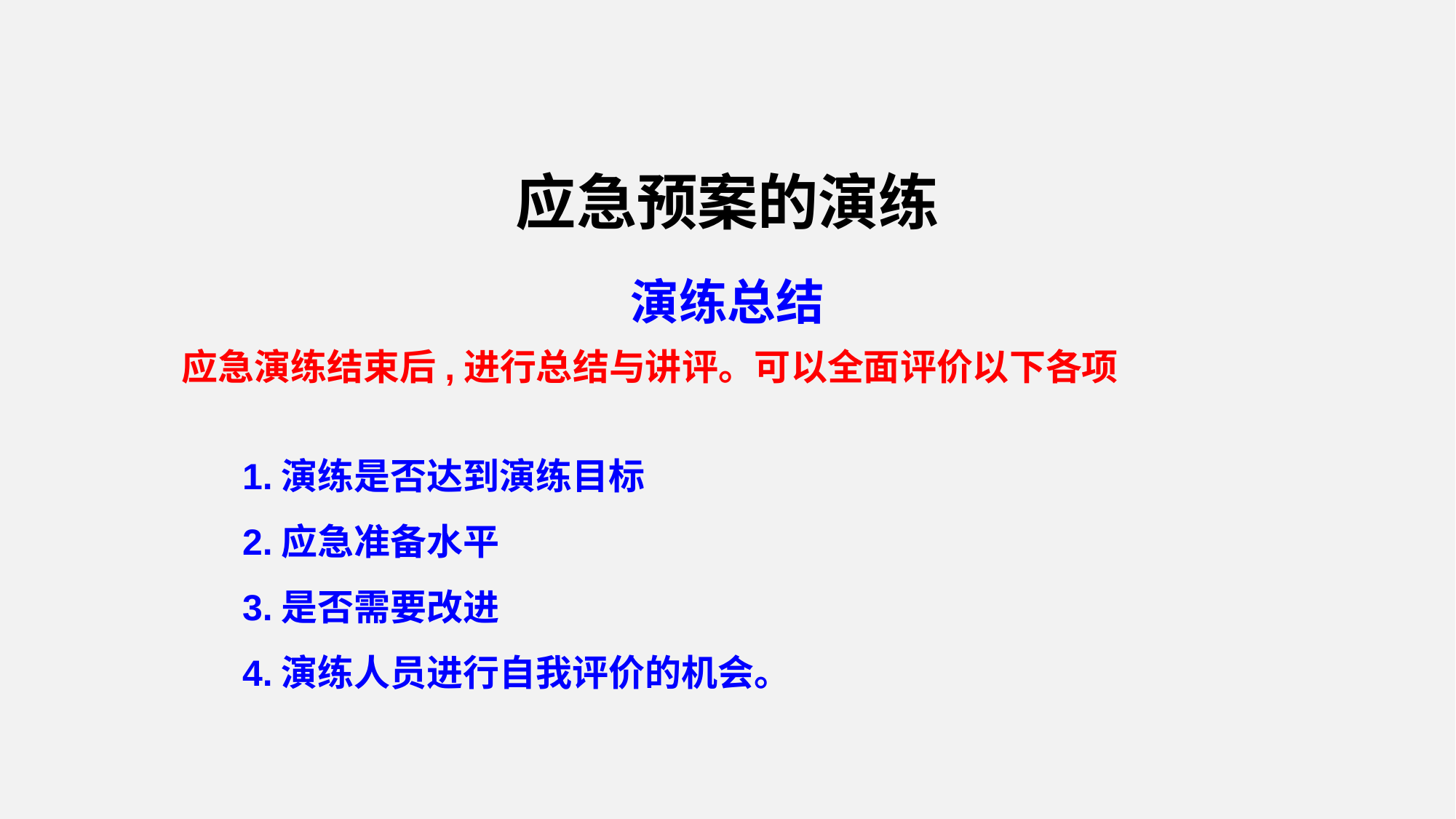

应急预案的演练
演练总结

应急演练结束后,进行总结与讲评。可以全面评价以下各项

      1.演练是否达到演练目标
      2.应急准备水平
      3.是否需要改进
      4.演练人员进行自我评价的机会。